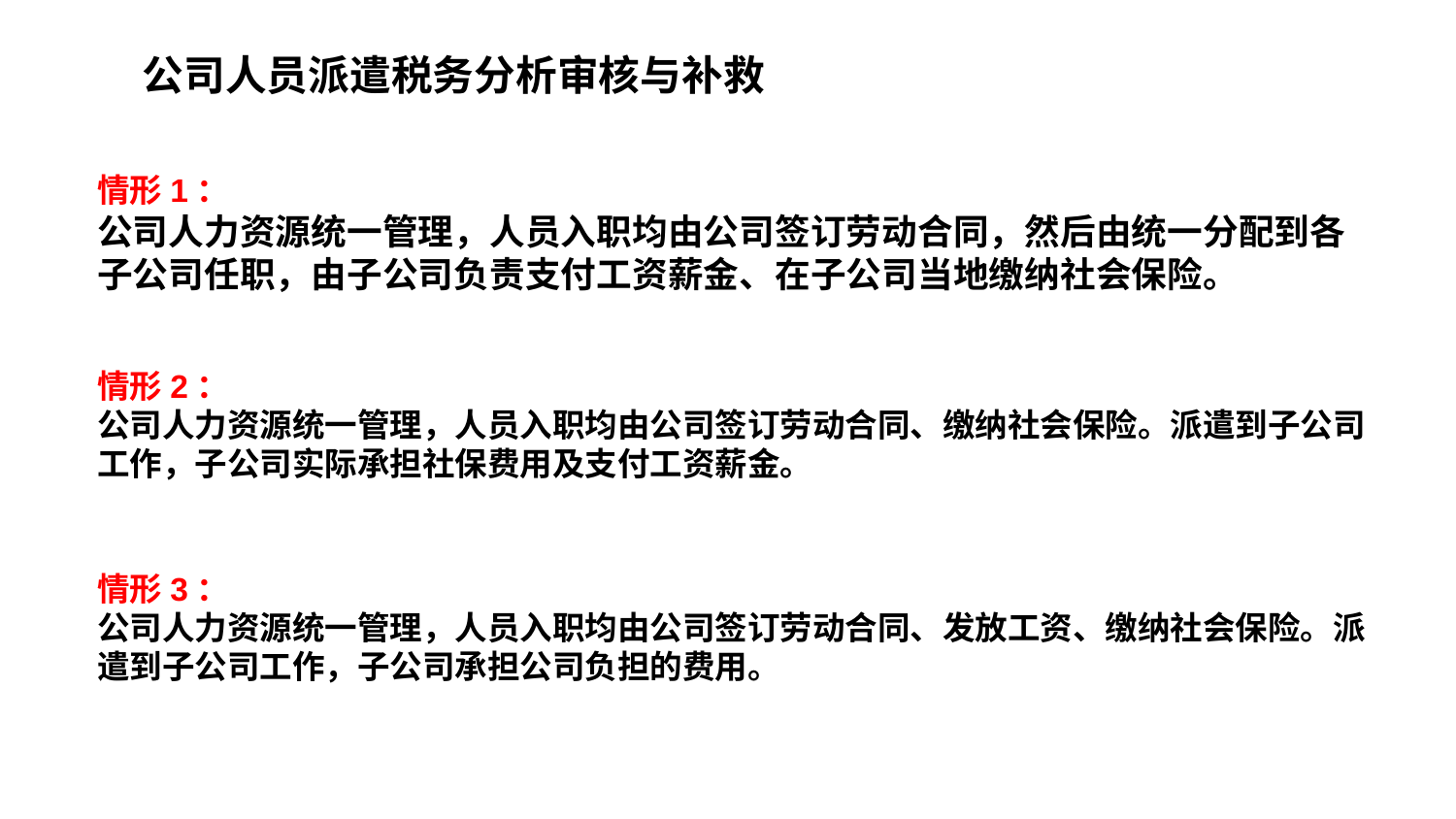

公司人员派遣税务分析审核与补救
情形1：
公司人力资源统一管理，人员入职均由公司签订劳动合同，然后由统一分配到各子公司任职，由子公司负责支付工资薪金、在子公司当地缴纳社会保险。
情形2：
公司人力资源统一管理，人员入职均由公司签订劳动合同、缴纳社会保险。派遣到子公司工作，子公司实际承担社保费用及支付工资薪金。
情形3：
公司人力资源统一管理，人员入职均由公司签订劳动合同、发放工资、缴纳社会保险。派遣到子公司工作，子公司承担公司负担的费用。